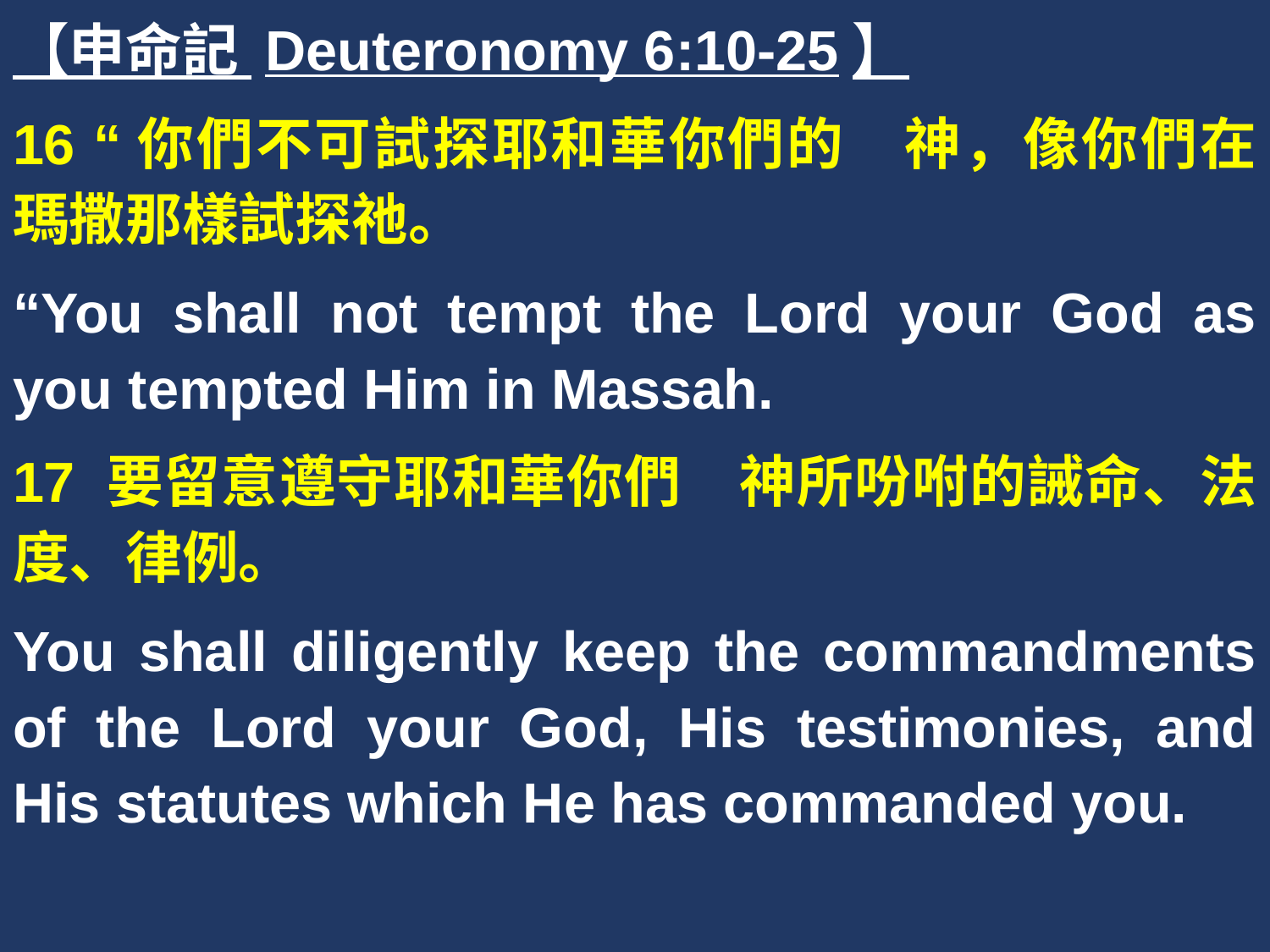

【申命記 Deuteronomy 6:10-25】
16 “你們不可試探耶和華你們的　神，像你們在瑪撒那樣試探祂。
“You shall not tempt the Lord your God as you tempted Him in Massah.
17 要留意遵守耶和華你們　神所吩咐的誡命、法度、律例。
You shall diligently keep the commandments of the Lord your God, His testimonies, and His statutes which He has commanded you.